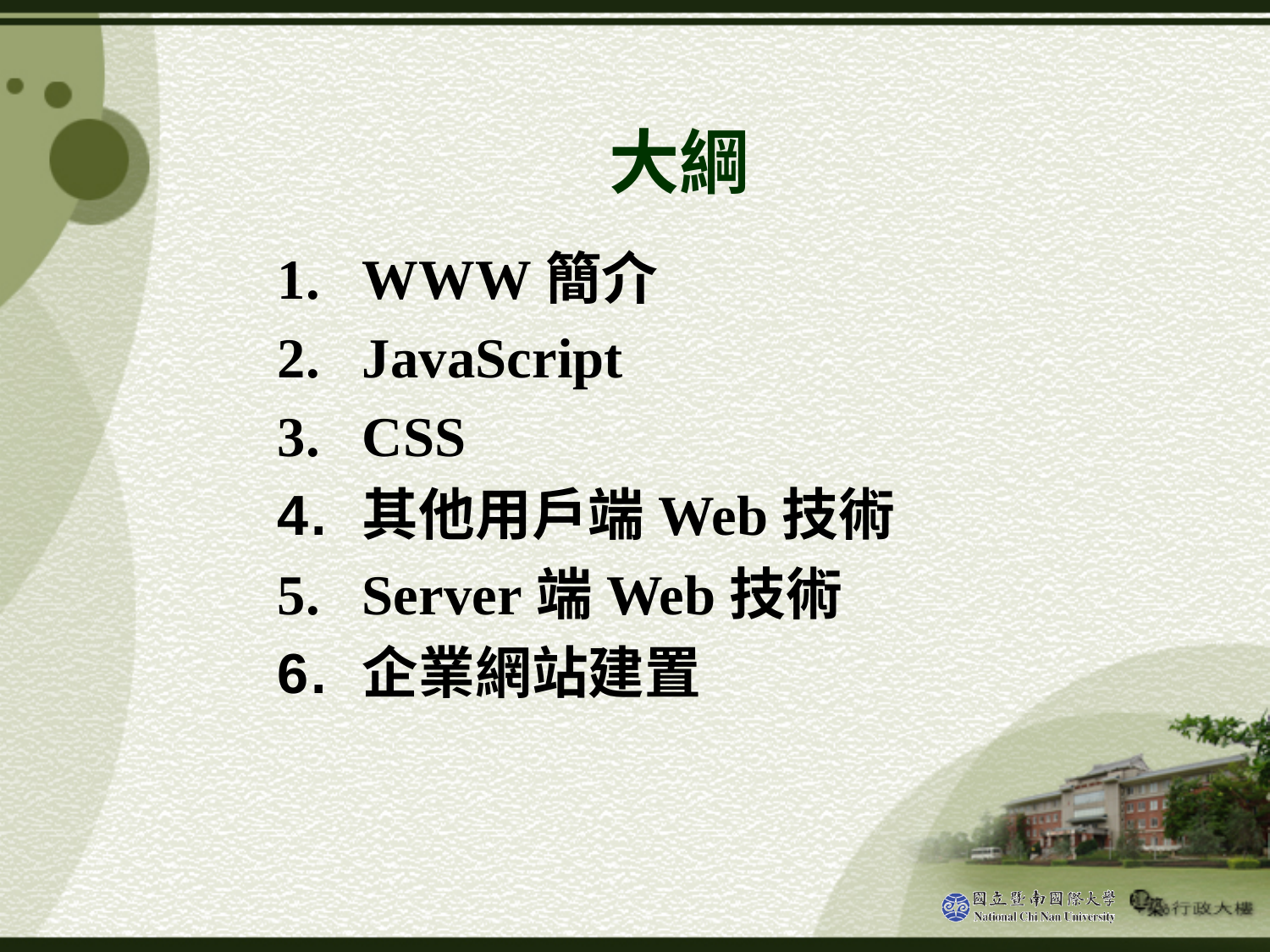

# 大綱
WWW簡介
JavaScript
CSS
其他用戶端Web技術
Server端Web技術
企業網站建置